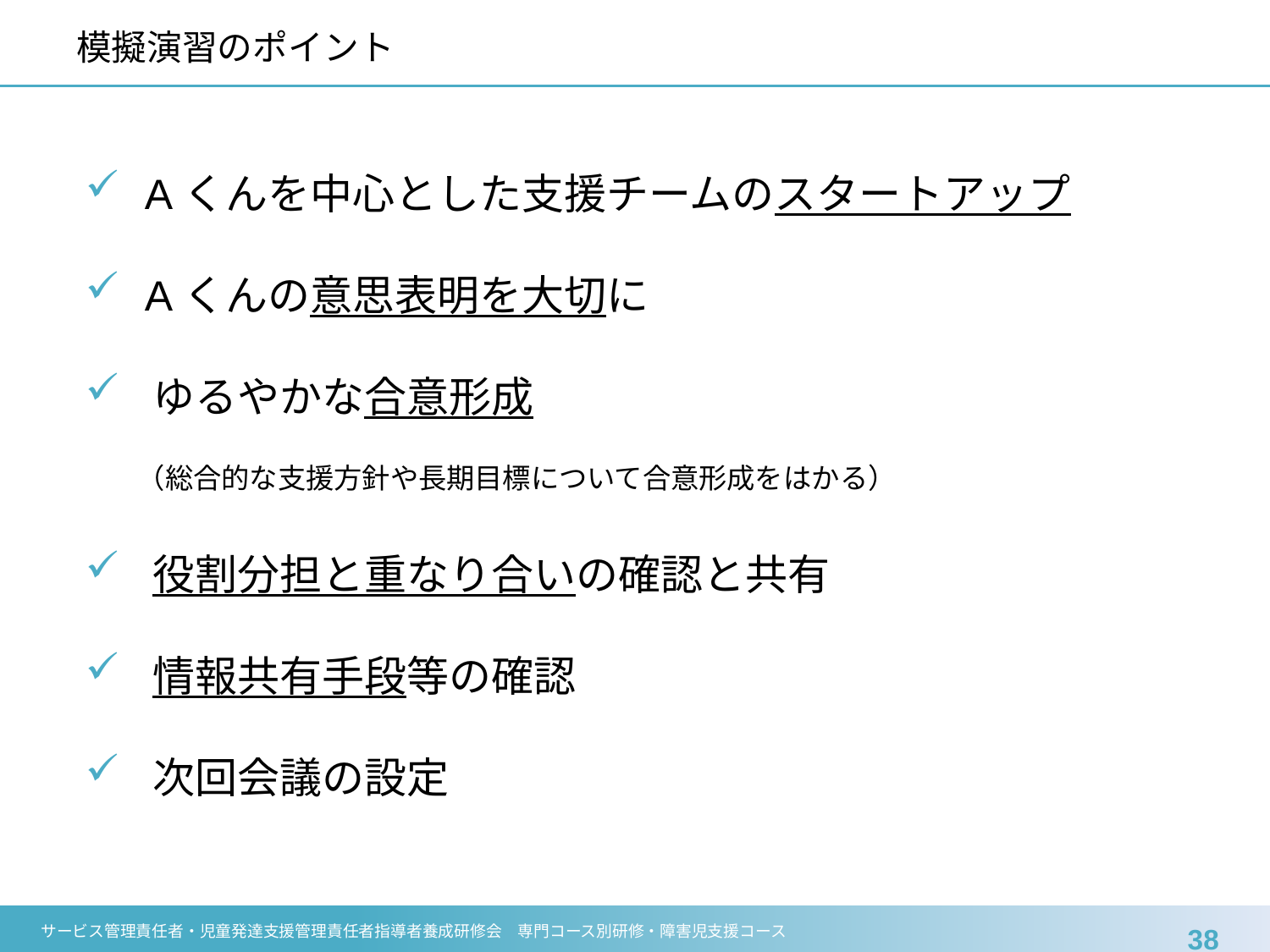

# 模擬演習のポイント
 Aくんを中心とした支援チームのスタートアップ
 Aくんの意思表明を大切に
 ゆるやかな合意形成
　 （総合的な支援方針や長期目標について合意形成をはかる）
 役割分担と重なり合いの確認と共有
 情報共有手段等の確認
 次回会議の設定